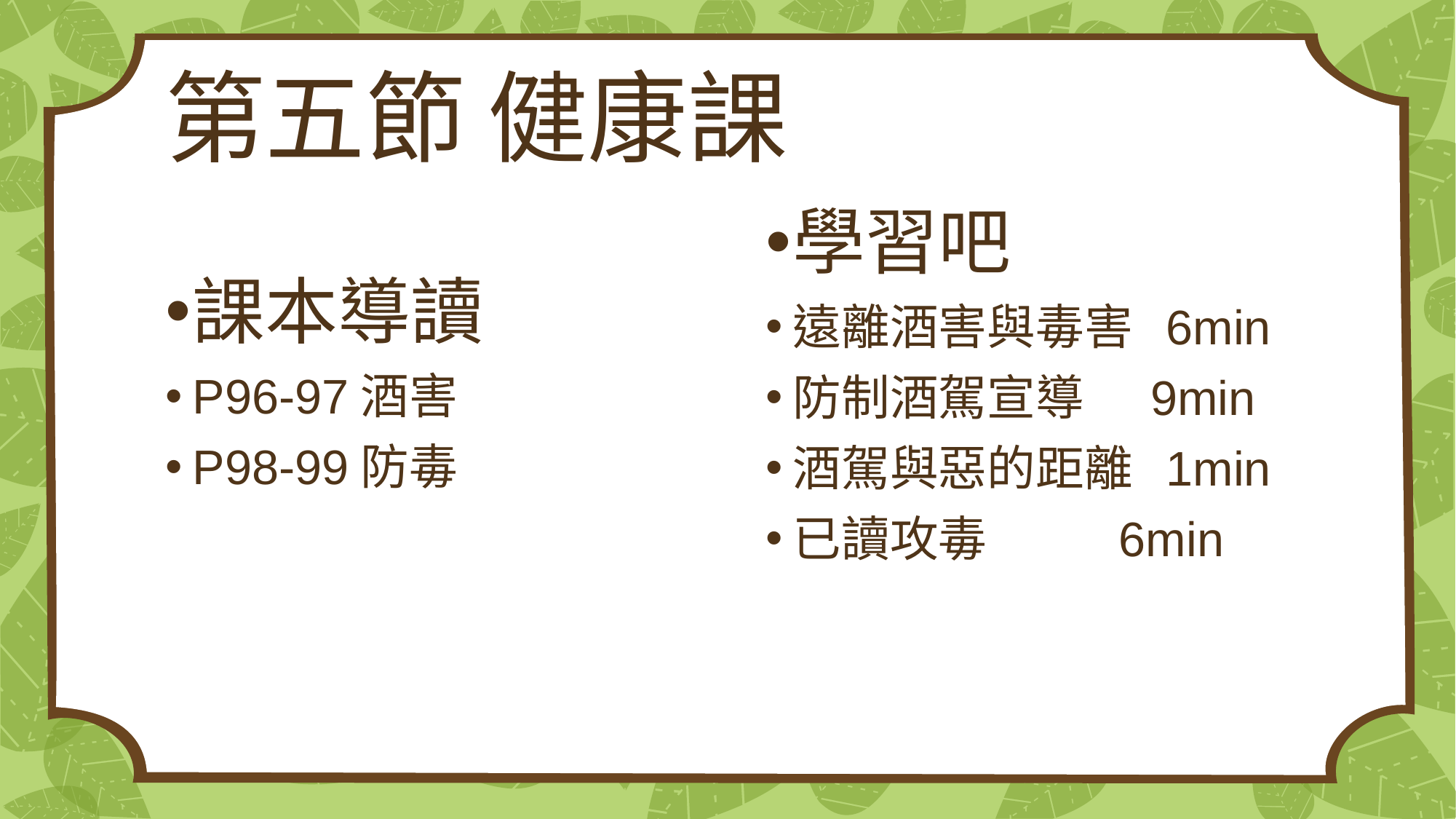

# 第五節 健康課
學習吧
遠離酒害與毒害  6min
防制酒駕宣導     9min
酒駕與惡的距離  1min
已讀攻毒           6min

課本導讀
P96-97酒害
P98-99防毒